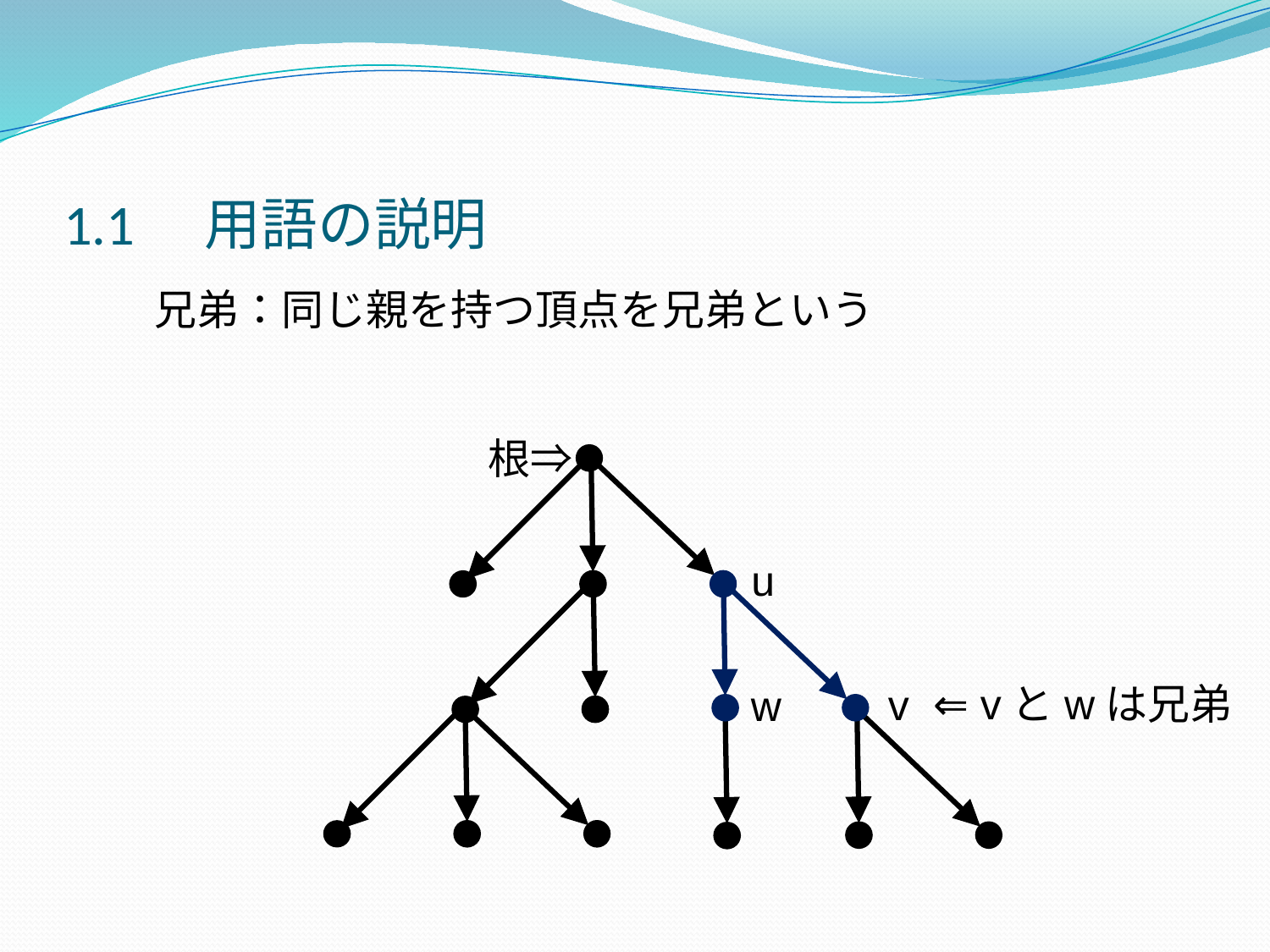

# 1.1　用語の説明
　　　兄弟：同じ親を持つ頂点を兄弟という

根⇒

u

⇐ vとwは兄弟
v
w